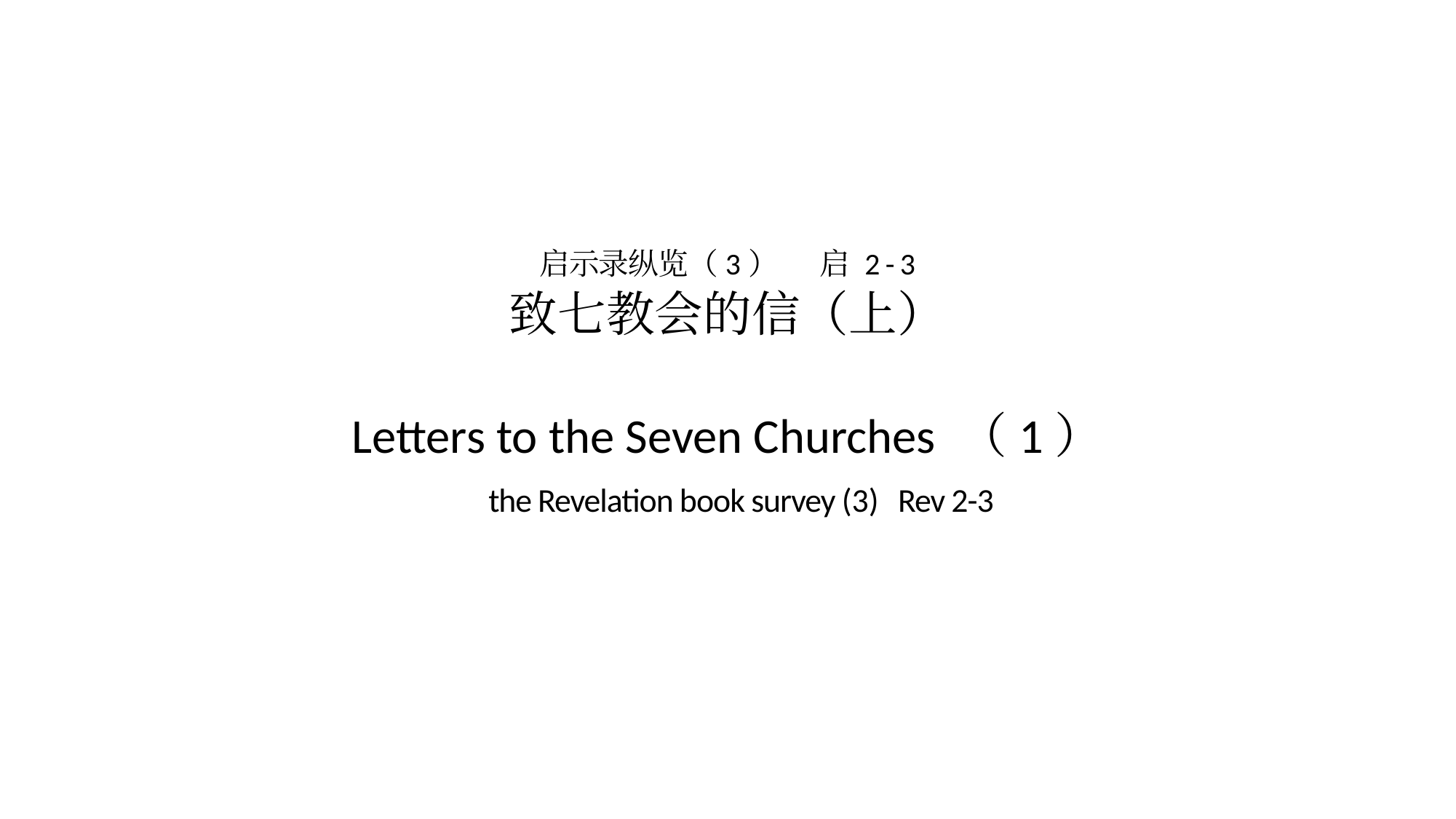

# 启示录纵览（3）      启 2 - 3 致七教会的信（上） Letters to the Seven Churches （1） the Revelation book survey (3)   Rev 2-3